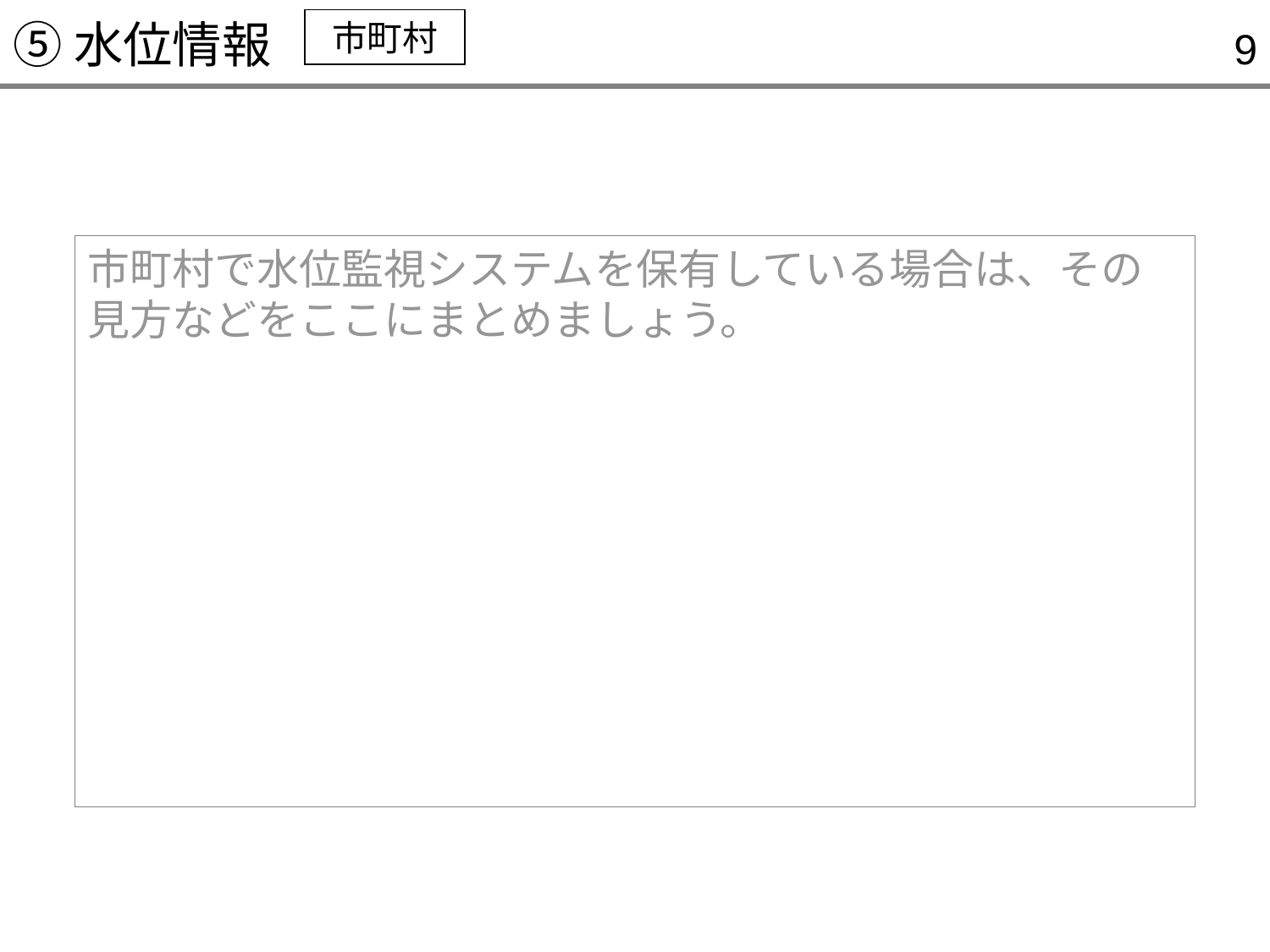

# ⑤水位情報
市町村
9
市町村で水位監視システムを保有している場合は、その見方などをここにまとめましょう。